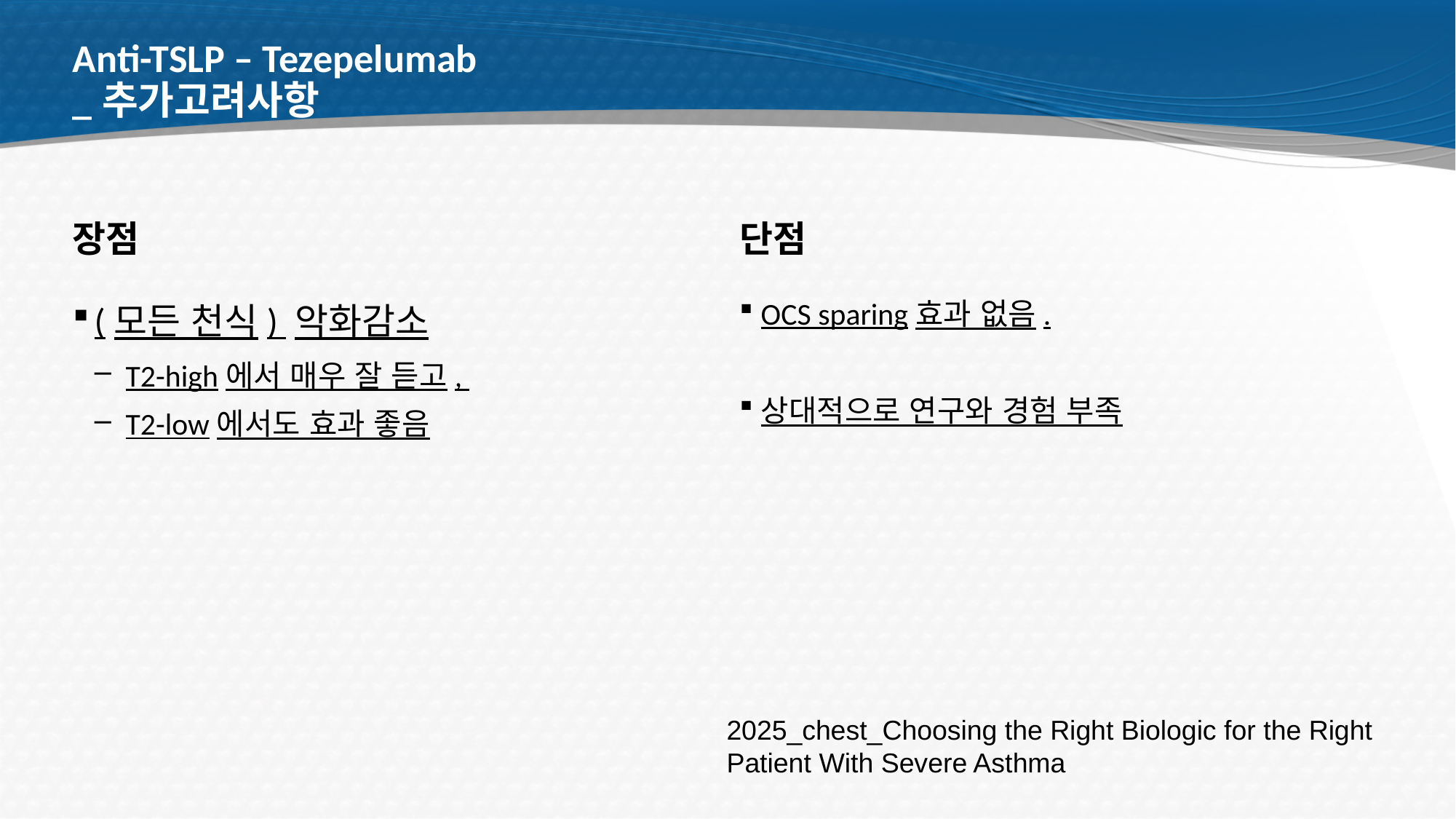

# Anti-TSLP – Tezepelumab _추가고려사항
장점
단점
OCS sparing효과 없음.

상대적으로 연구와 경험 부족

(모든 천식) 악화감소
T2-high에서 매우 잘 듣고,
T2-low에서도 효과 좋음

2025_chest_Choosing the Right Biologic for the Right Patient With Severe Asthma